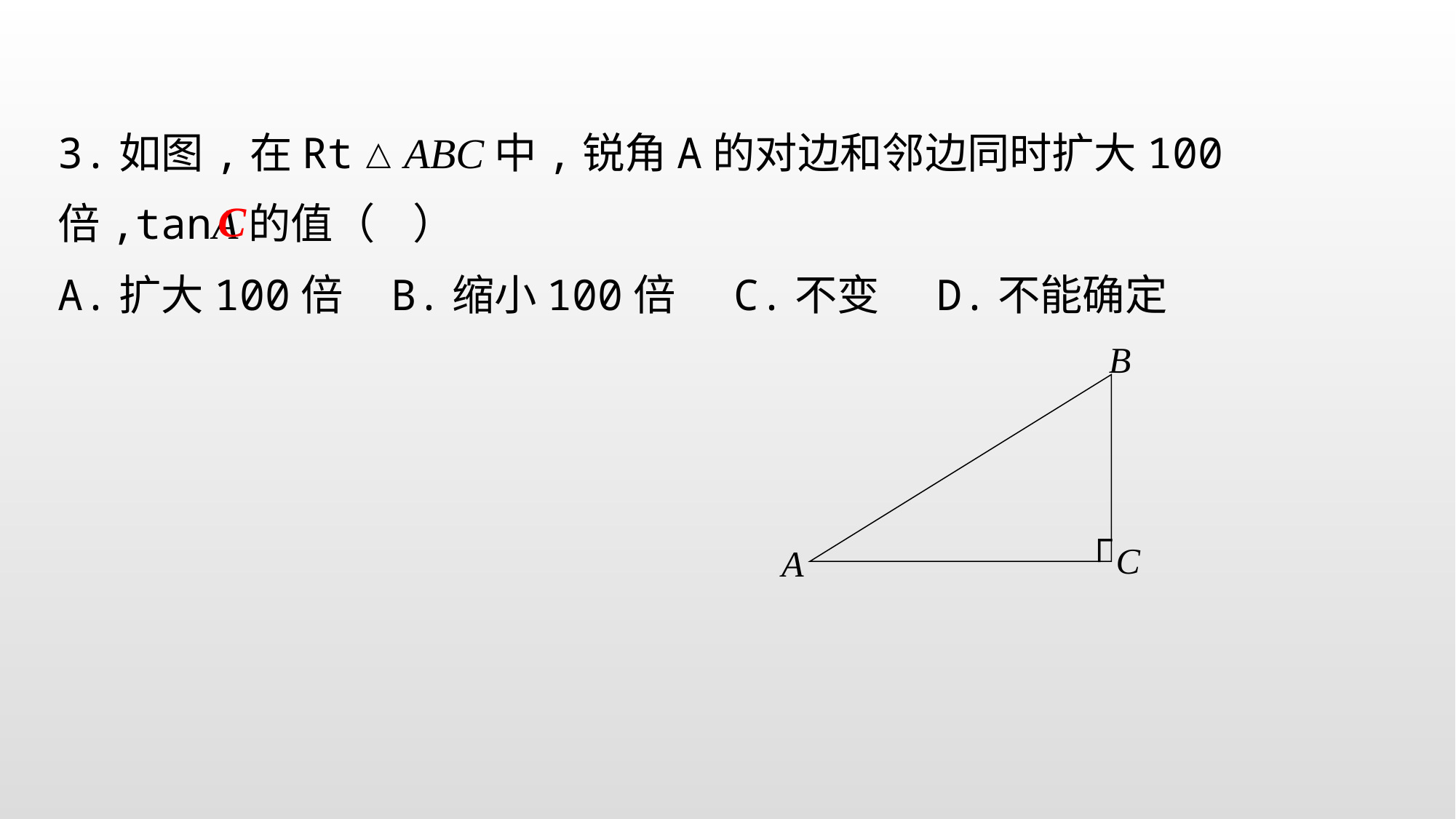

3.如图,在Rt△ABC中,锐角A的对边和邻边同时扩大100倍,tanA的值（    ）
A.扩大100倍    B.缩小100倍     C.不变     D.不能确定
C
B

┌
C
A